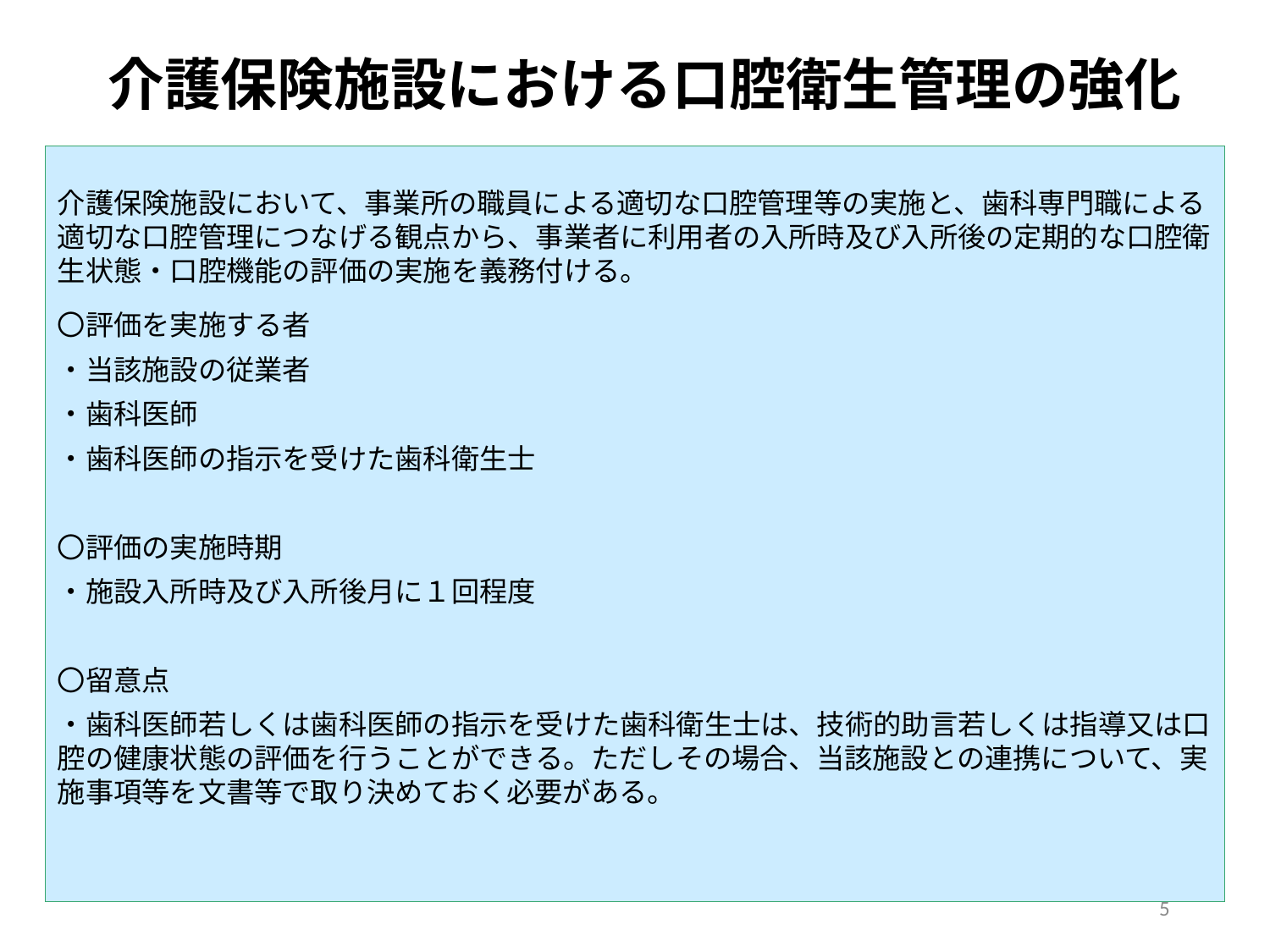

# 介護保険施設における口腔衛生管理の強化
介護保険施設において、事業所の職員による適切な口腔管理等の実施と、歯科専門職による適切な口腔管理につなげる観点から、事業者に利用者の入所時及び入所後の定期的な口腔衛生状態・口腔機能の評価の実施を義務付ける。
〇評価を実施する者
・当該施設の従業者
・歯科医師
・歯科医師の指示を受けた歯科衛生士

〇評価の実施時期
・施設入所時及び入所後月に１回程度

〇留意点
・歯科医師若しくは歯科医師の指示を受けた歯科衛生士は、技術的助言若しくは指導又は口腔の健康状態の評価を行うことができる。ただしその場合、当該施設との連携について、実施事項等を文書等で取り決めておく必要がある。

5